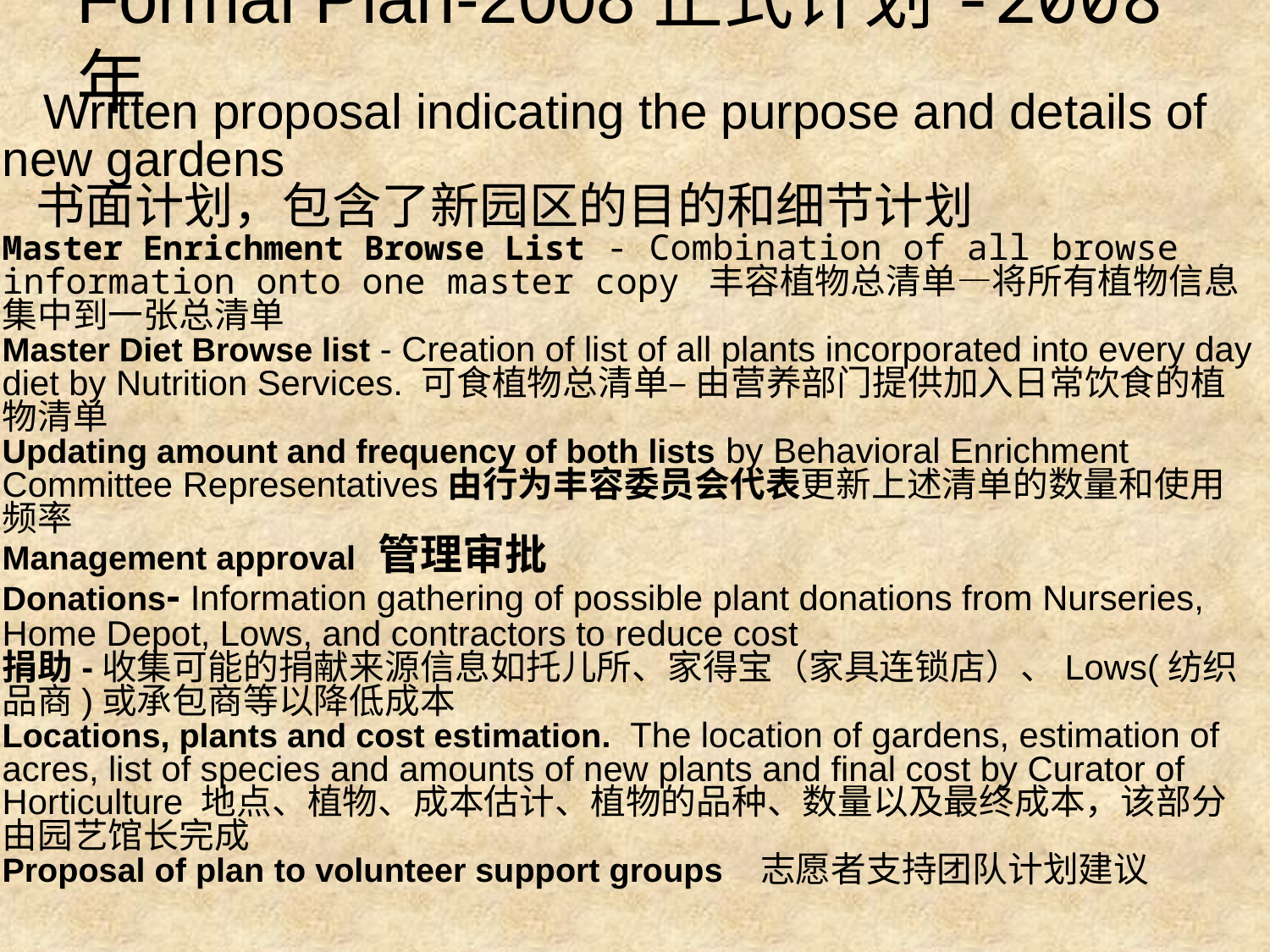

Formal Plan-2008正式计划-2008年
   Written proposal indicating the purpose and details of new gardens
  书面计划，包含了新园区的目的和细节计划
Master Enrichment Browse List - Combination of all browse information onto one master copy 丰容植物总清单—将所有植物信息集中到一张总清单
Master Diet Browse list - Creation of list of all plants incorporated into every day diet by Nutrition Services. 可食植物总清单– 由营养部门提供加入日常饮食的植物清单
Updating amount and frequency of both lists by Behavioral Enrichment Committee Representatives由行为丰容委员会代表更新上述清单的数量和使用频率
Management approval 管理审批
Donations- Information gathering of possible plant donations from Nurseries, Home Depot, Lows, and contractors to reduce cost
捐助-收集可能的捐献来源信息如托儿所、家得宝（家具连锁店）、Lows(纺织品商)或承包商等以降低成本
Locations, plants and cost estimation.  The location of gardens, estimation of acres, list of species and amounts of new plants and final cost by Curator of Horticulture 地点、植物、成本估计、植物的品种、数量以及最终成本，该部分由园艺馆长完成
Proposal of plan to volunteer support groups   志愿者支持团队计划建议